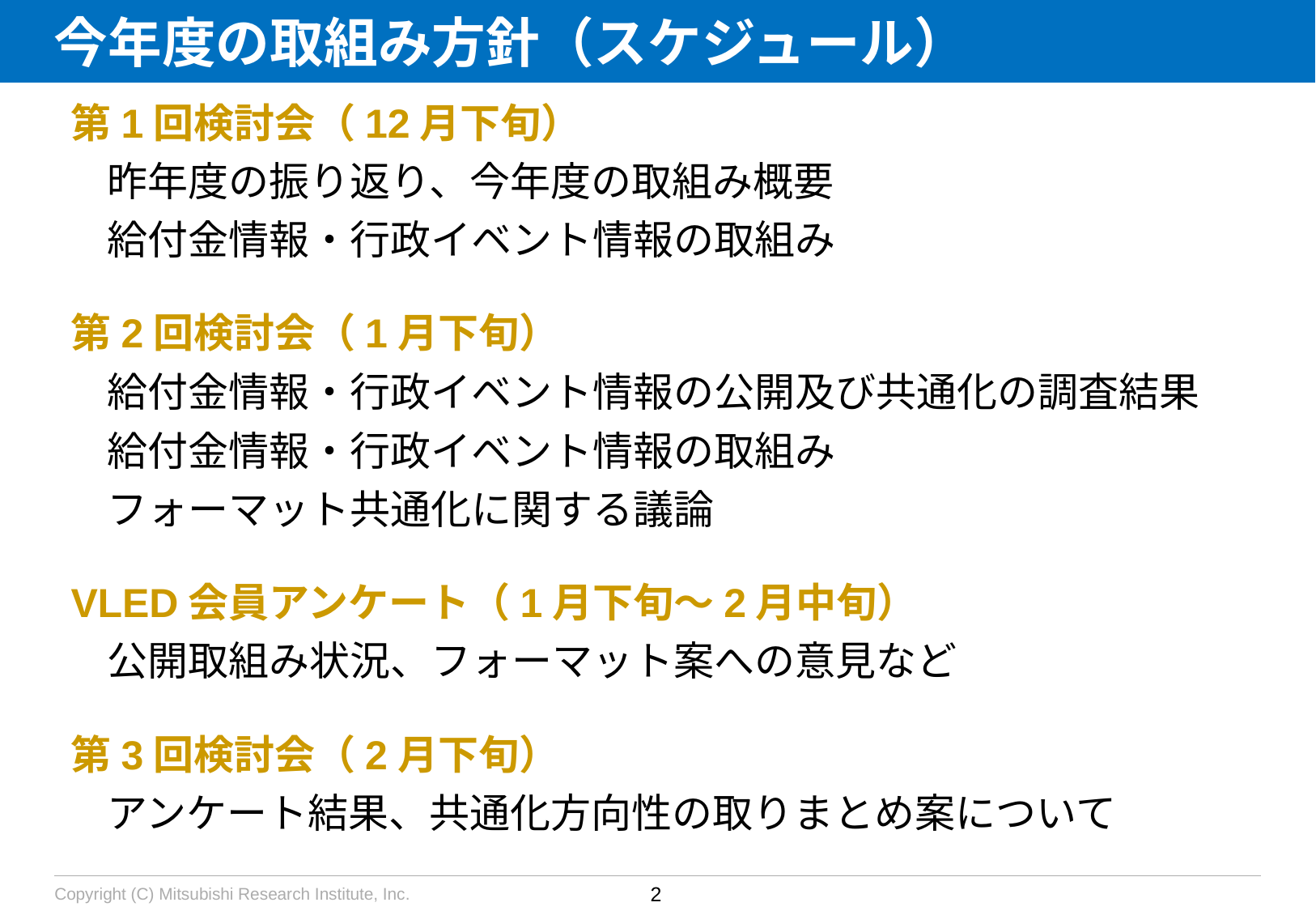

今年度の取組み方針（スケジュール）
第1回検討会（12月下旬）
	昨年度の振り返り、今年度の取組み概要
	給付金情報・行政イベント情報の取組み

第2回検討会（1月下旬）
	給付金情報・行政イベント情報の公開及び共通化の調査結果
	給付金情報・行政イベント情報の取組み
	フォーマット共通化に関する議論

VLED会員アンケート（1月下旬～2月中旬）
	公開取組み状況、フォーマット案への意見など

第3回検討会（2月下旬）
	アンケート結果、共通化方向性の取りまとめ案について